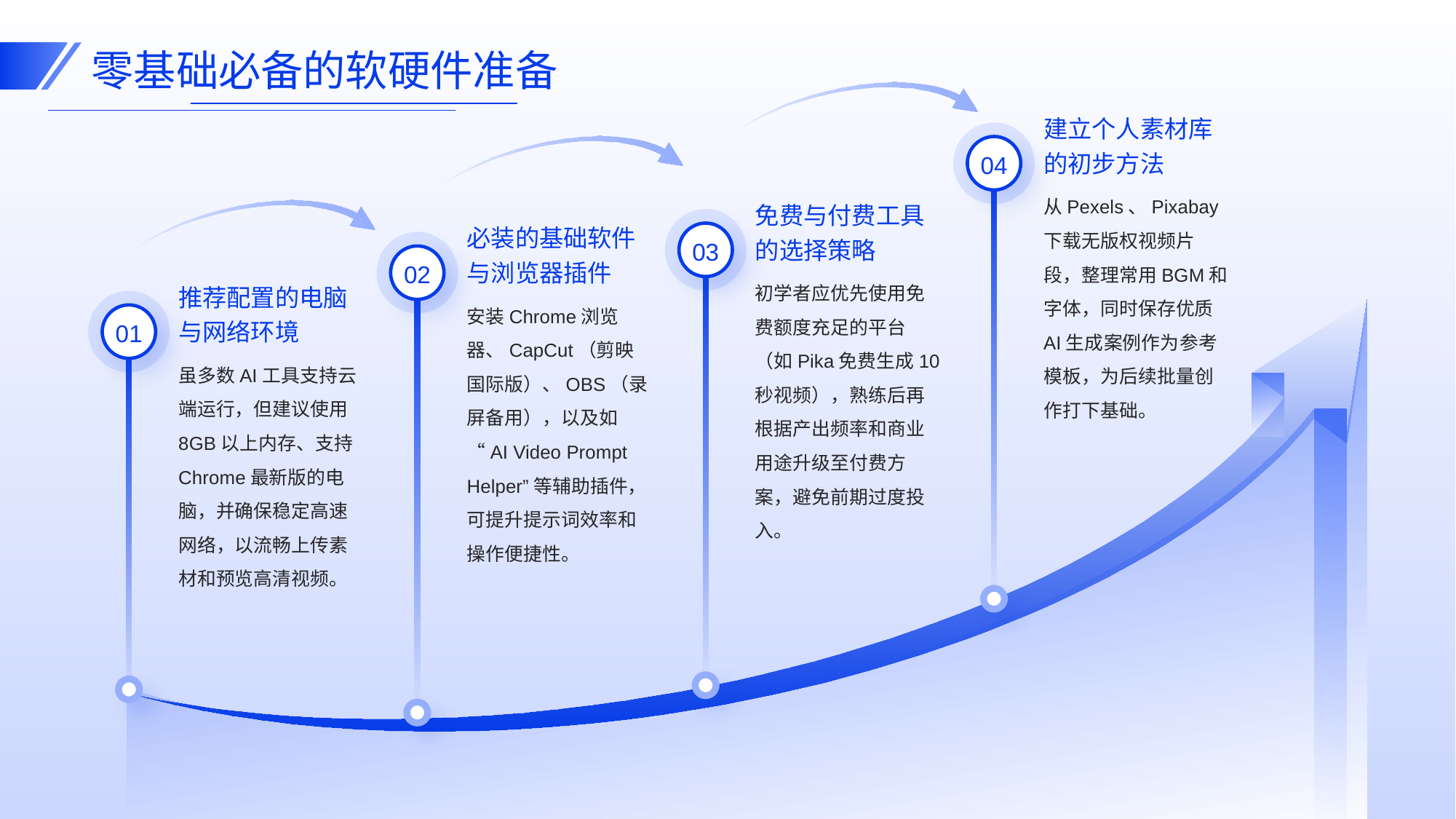

零基础必备的软硬件准备

建立个人素材库的初步方法

04

从Pexels、Pixabay下载无版权视频片段，整理常用BGM和字体，同时保存优质AI生成案例作为参考模板，为后续批量创作打下基础。
免费与付费工具的选择策略

必装的基础软件与浏览器插件

03

02

初学者应优先使用免费额度充足的平台（如Pika免费生成10秒视频），熟练后再根据产出频率和商业用途升级至付费方案，避免前期过度投入。
推荐配置的电脑与网络环境

安装Chrome浏览器、CapCut（剪映国际版）、OBS（录屏备用），以及如“AI Video Prompt Helper”等辅助插件，可提升提示词效率和操作便捷性。

01

虽多数AI工具支持云端运行，但建议使用8GB以上内存、支持Chrome最新版的电脑，并确保稳定高速网络，以流畅上传素材和预览高清视频。